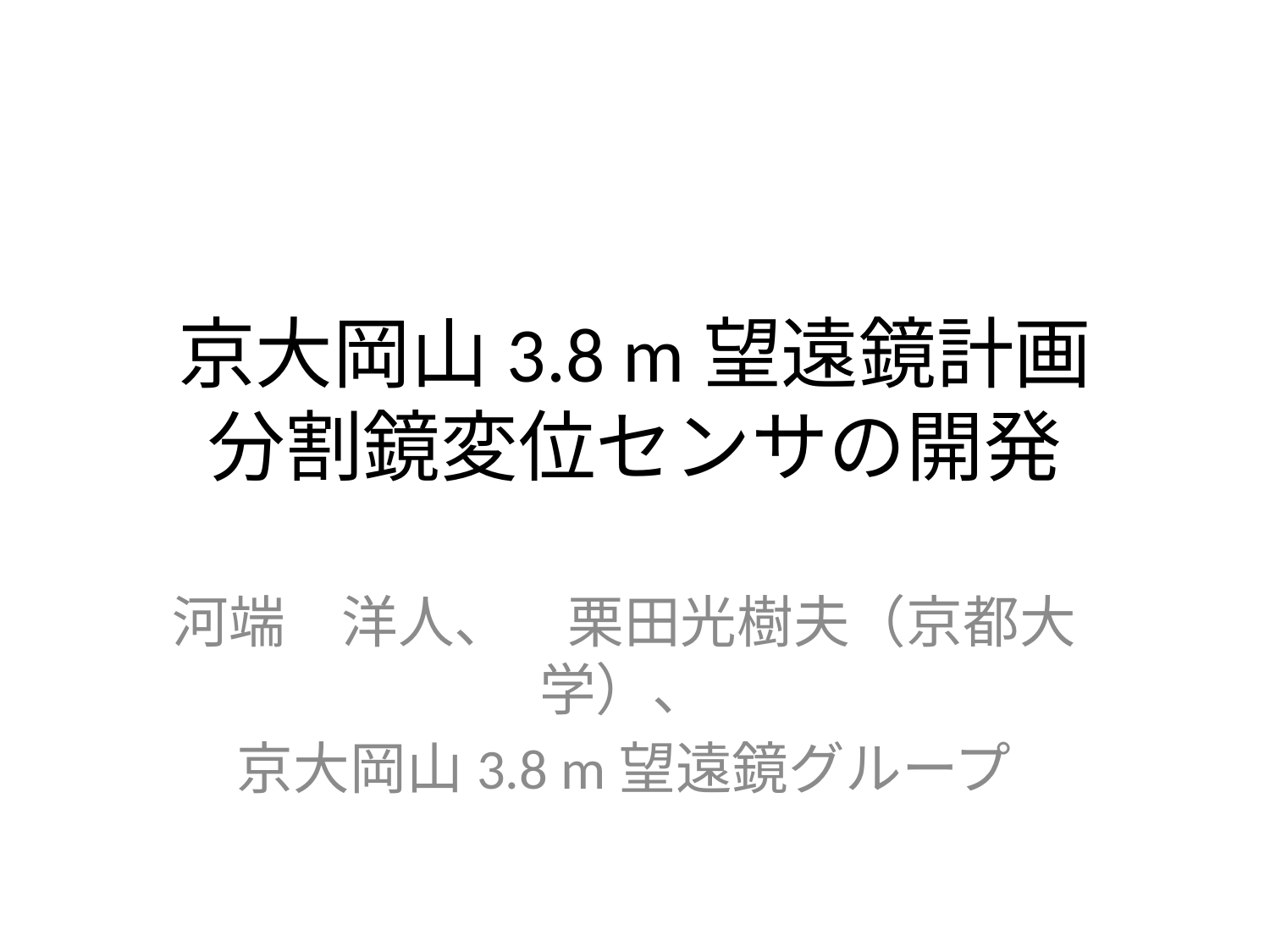

# 京大岡山3.8 m望遠鏡計画 分割鏡変位センサの開発
河端　洋人、　栗田光樹夫（京都大学）、
京大岡山3.8 m望遠鏡グループ